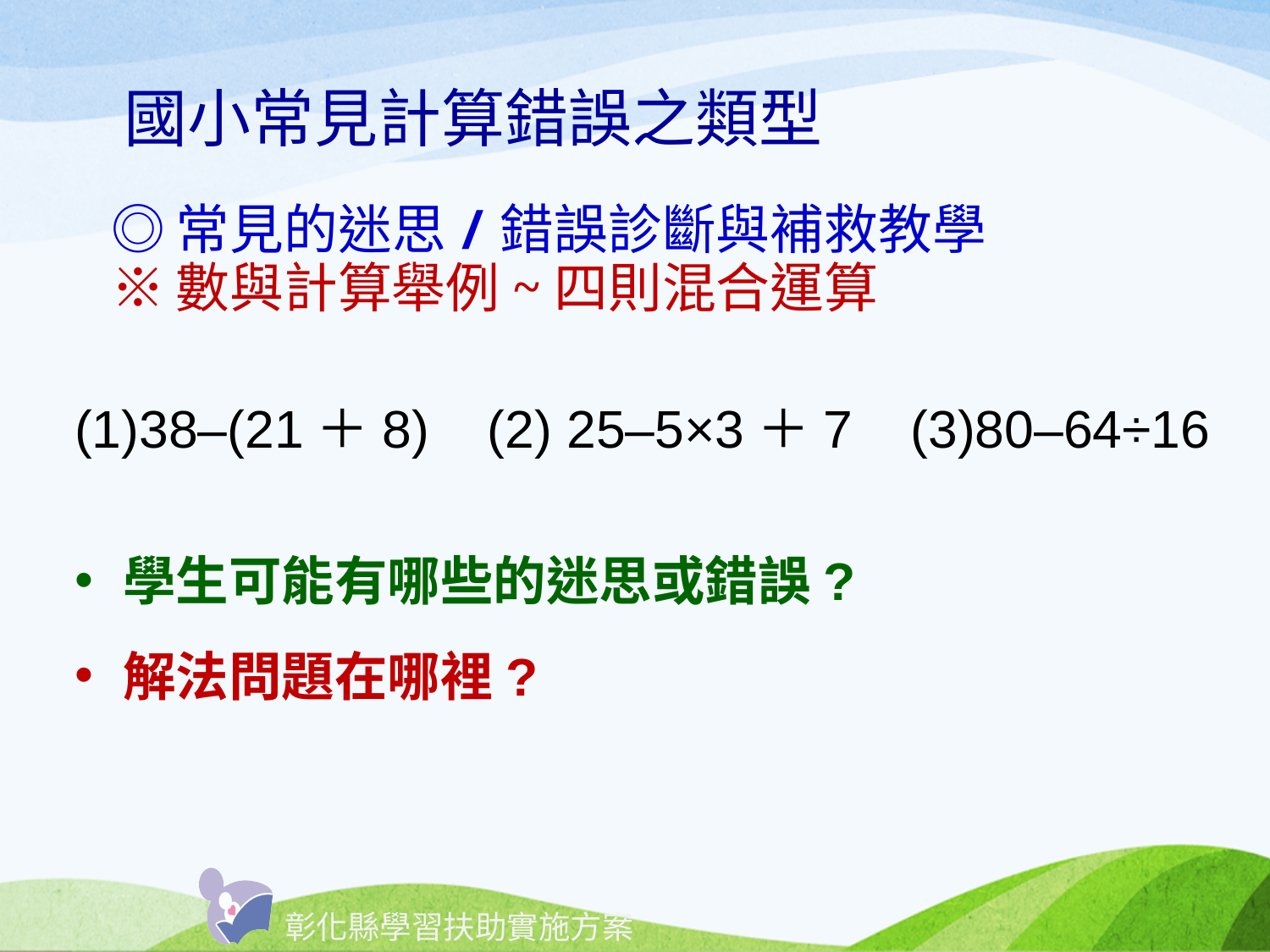

# 國小常見計算錯誤之類型
◎常見的迷思/錯誤診斷與補救教學
※數與計算舉例~四則混合運算
(1)38–(21＋8)    (2) 25–5×3＋7    (3)80–64÷16

學生可能有哪些的迷思或錯誤?
解法問題在哪裡?